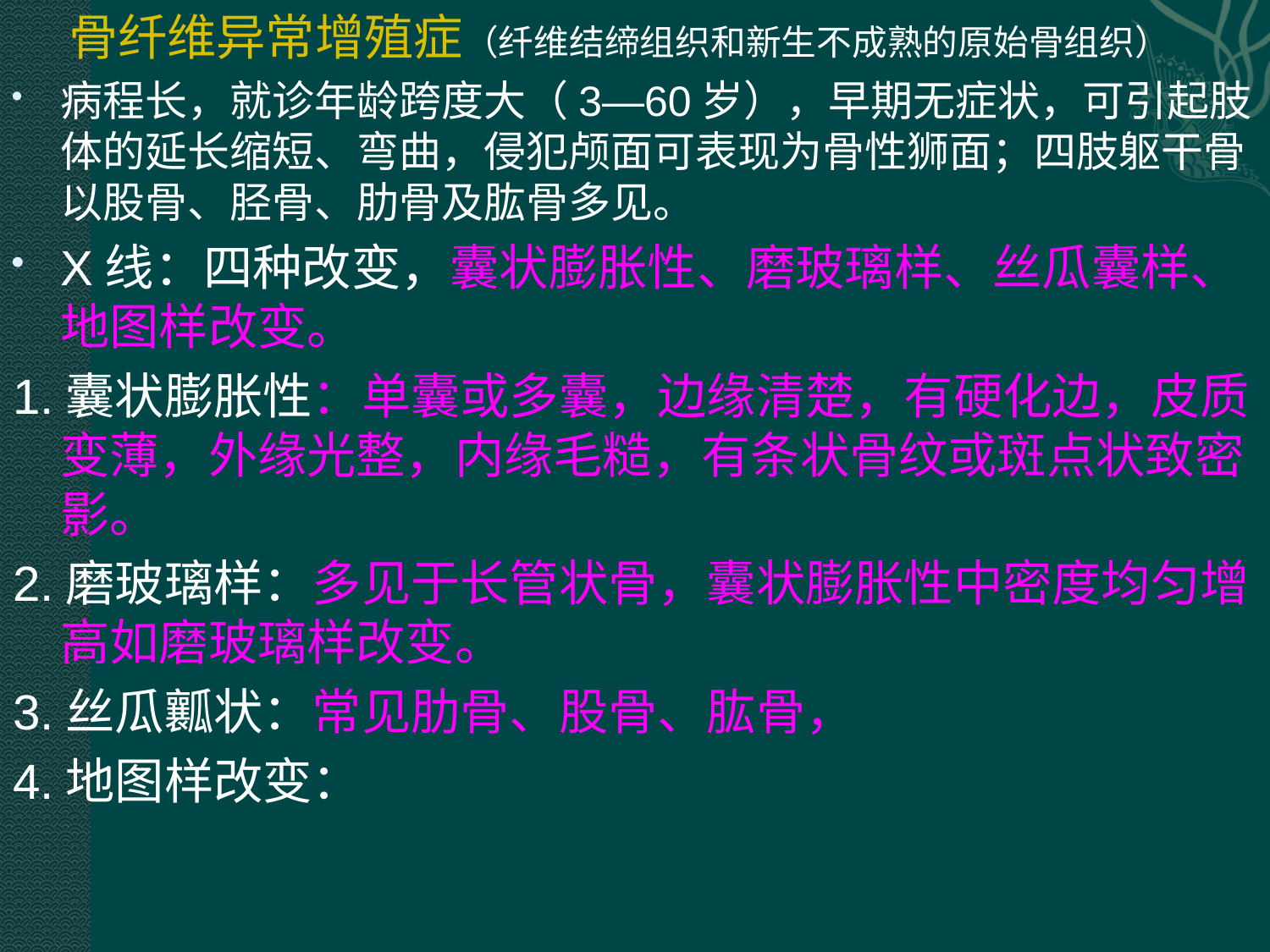

骨纤维异常增殖症（纤维结缔组织和新生不成熟的原始骨组织）
病程长，就诊年龄跨度大（3—60岁），早期无症状，可引起肢体的延长缩短、弯曲，侵犯颅面可表现为骨性狮面；四肢躯干骨以股骨、胫骨、肋骨及肱骨多见。
X线：四种改变，囊状膨胀性、磨玻璃样、丝瓜囊样、地图样改变。
1.囊状膨胀性：单囊或多囊，边缘清楚，有硬化边，皮质变薄，外缘光整，内缘毛糙，有条状骨纹或斑点状致密影。
2.磨玻璃样：多见于长管状骨，囊状膨胀性中密度均匀增高如磨玻璃样改变。
3.丝瓜瓤状：常见肋骨、股骨、肱骨，
4.地图样改变：